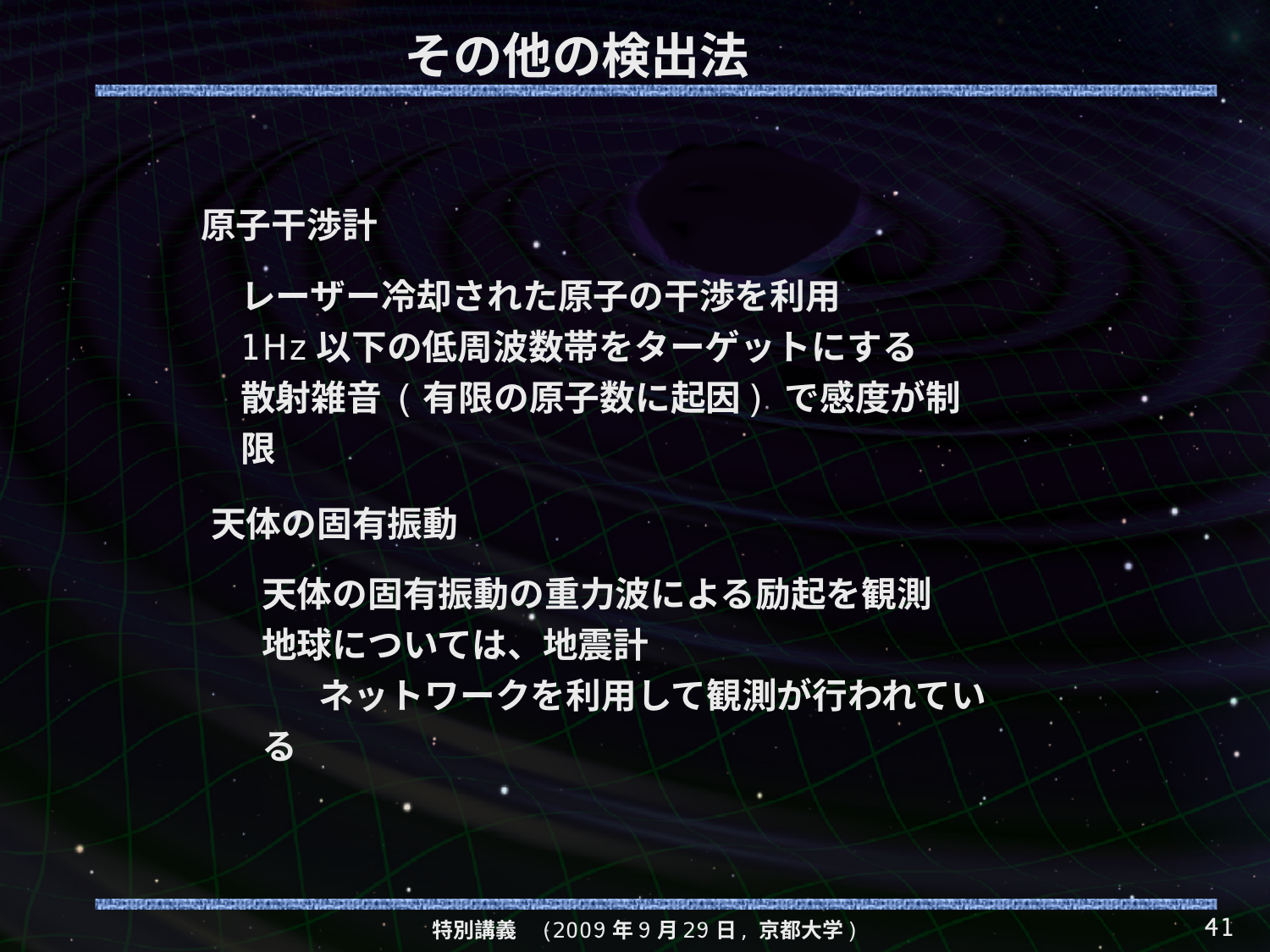

# その他の検出法
原子干渉計
レーザー冷却された原子の干渉を利用
1Hz以下の低周波数帯をターゲットにする
散射雑音 (有限の原子数に起因) で感度が制限
天体の固有振動
天体の固有振動の重力波による励起を観測
地球については、地震計
      ネットワークを利用して観測が行われている
41
特別講義　(2009年9月29日, 京都大学)